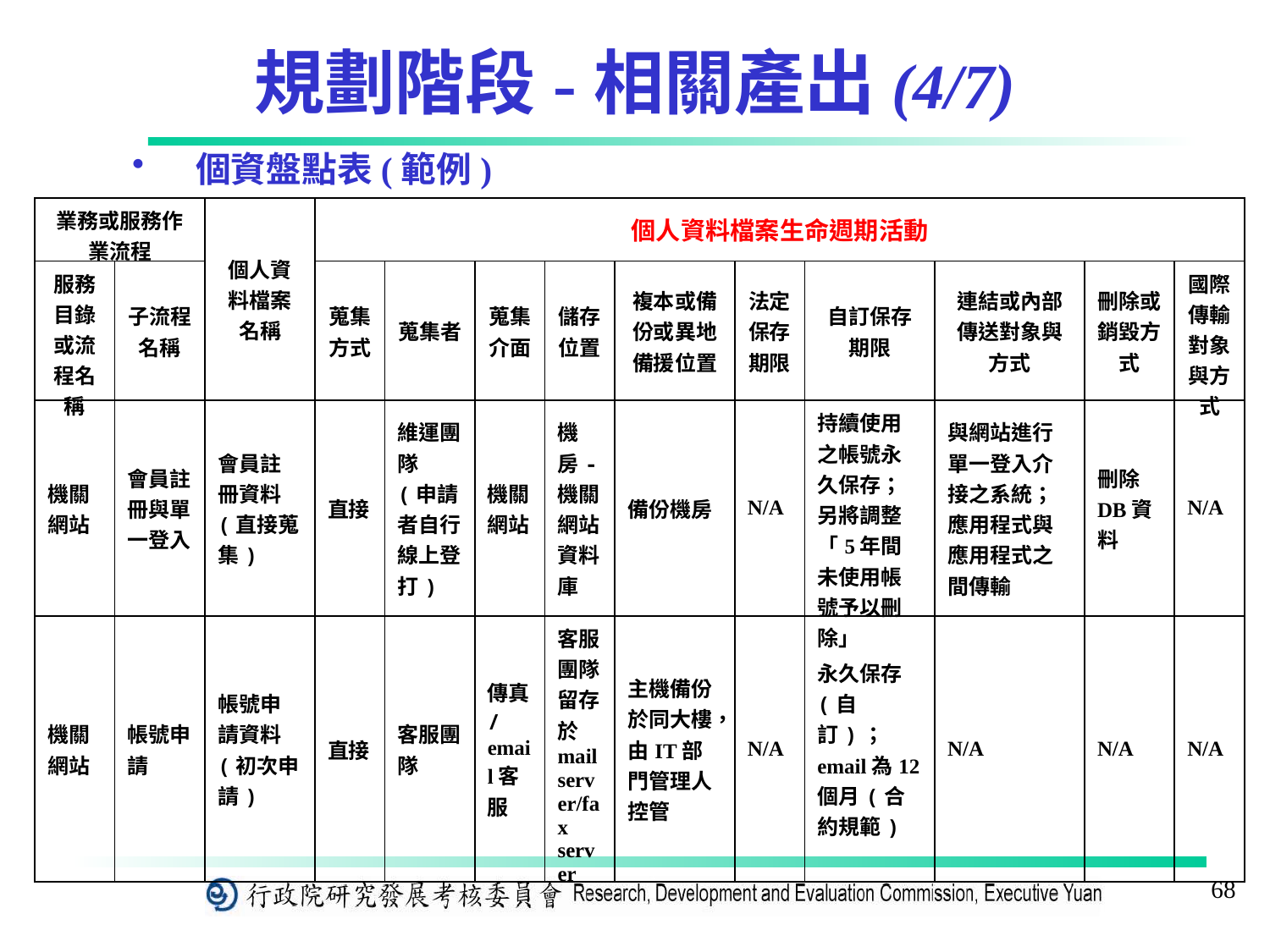

# 規劃階段-相關產出(4/7)
個資盤點表(範例)
| 業務或服務作業流程 |  | 個人資料檔案名稱 | 個人資料檔案生命週期活動 |  |  |  |  |  |  |  |  |  |
| --- | --- | --- | --- | --- | --- | --- | --- | --- | --- | --- | --- | --- |
| 服務目錄或流程名稱 | 子流程名稱 |  | 蒐集方式 | 蒐集者 | 蒐集介面 | 儲存位置 | 複本或備份或異地備援位置 | 法定保存期限 | 自訂保存 期限 | 連結或內部傳送對象與方式 | 刪除或銷毀方式 | 國際傳輸對象與方式 |
| 機關網站 | 會員註冊與單一登入 | 會員註冊資料(直接蒐集) | 直接 | 維運團隊(申請者自行線上登打) | 機關網站 | 機房-機關網站資料庫 | 備份機房 | N/A | 持續使用之帳號永久保存；另將調整「5年間未使用帳號予以刪除」 | 與網站進行單一登入介接之系統；應用程式與應用程式之間傳輸 | 刪除DB資料 | N/A |
| 機關網站 | 帳號申請 | 帳號申請資料(初次申請) | 直接 | 客服團隊 | 傳真/email客服 | 客服團隊留存於mail server/fax server | 主機備份於同大樓，由IT部門管理人控管 | N/A | 永久保存 (自訂)；email為12個月(合約規範) | N/A | N/A | N/A |
68